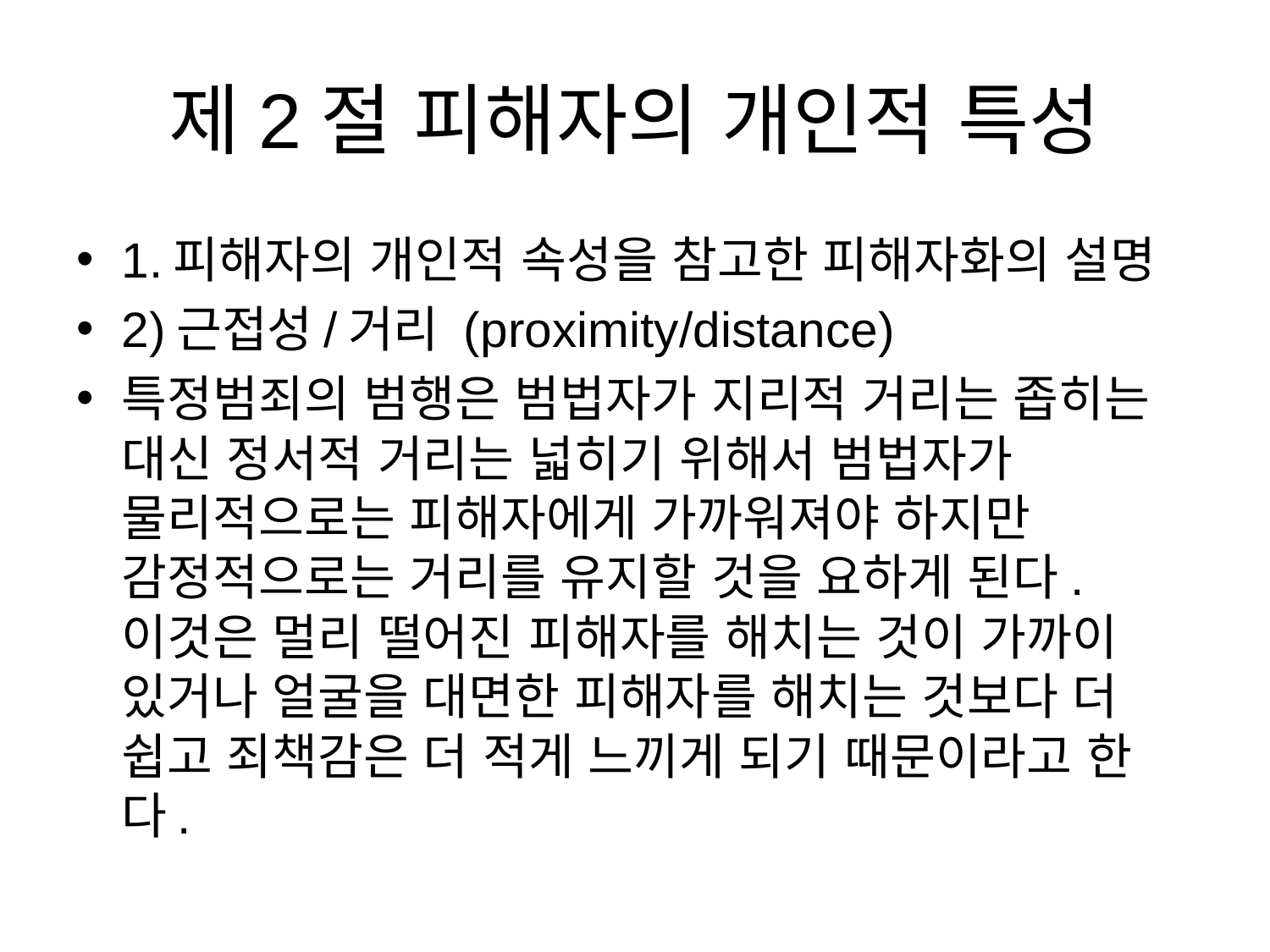

# 제2절 피해자의 개인적 특성
1.피해자의 개인적 속성을 참고한 피해자화의 설명
2)근접성/거리 (proximity/distance)
특정범죄의 범행은 범법자가 지리적 거리는 좁히는 대신 정서적 거리는 넓히기 위해서 범법자가 물리적으로는 피해자에게 가까워져야 하지만 감정적으로는 거리를 유지할 것을 요하게 된다. 이것은 멀리 떨어진 피해자를 해치는 것이 가까이 있거나 얼굴을 대면한 피해자를 해치는 것보다 더 쉽고 죄책감은 더 적게 느끼게 되기 때문이라고 한다.